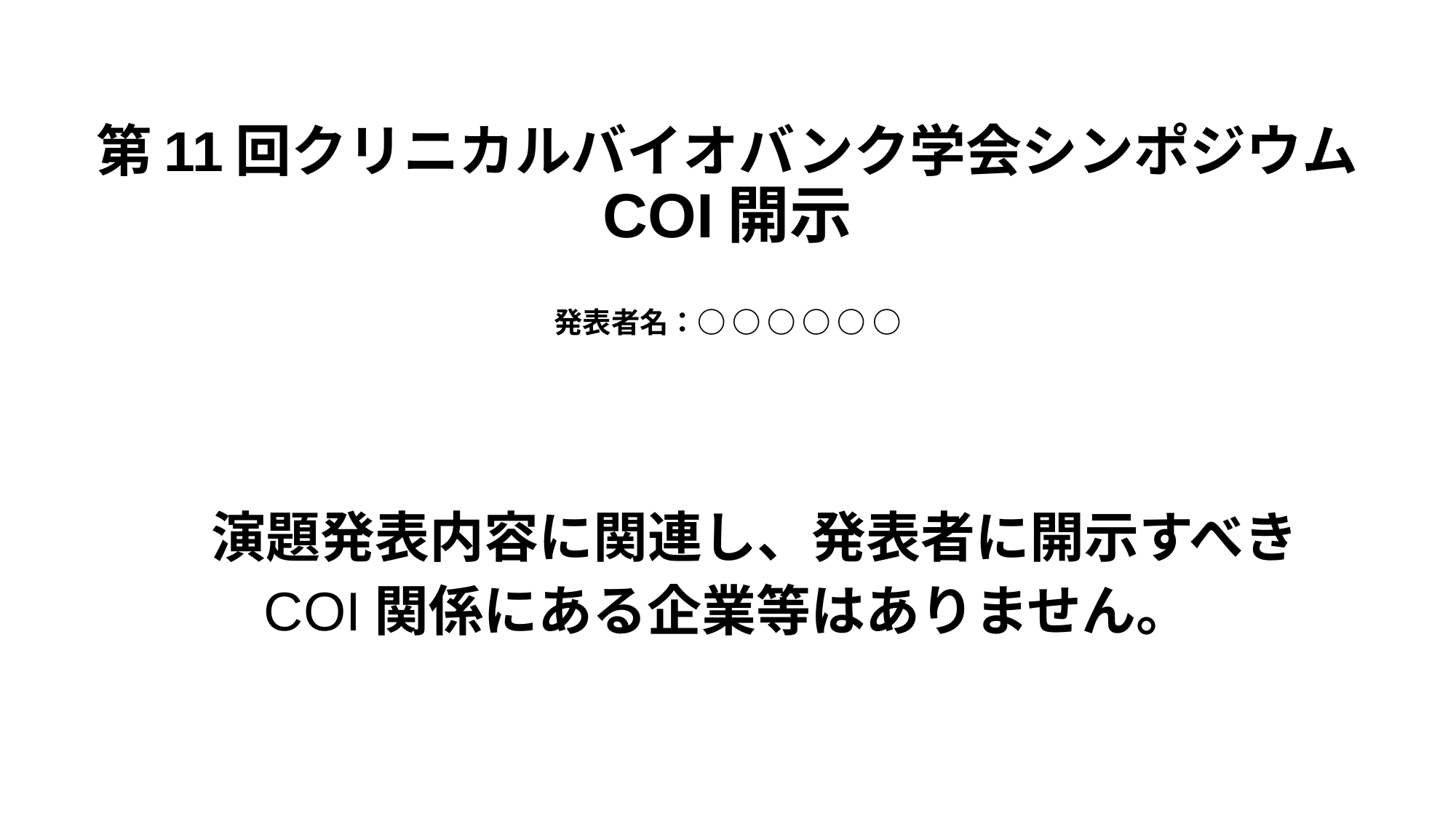

第11回クリニカルバイオバンク学会シンポジウム
COI開示
発表者名：○ ○ ○ ○ ○ ○
　演題発表内容に関連し、発表者に開示すべき
COI関係にある企業等はありません。